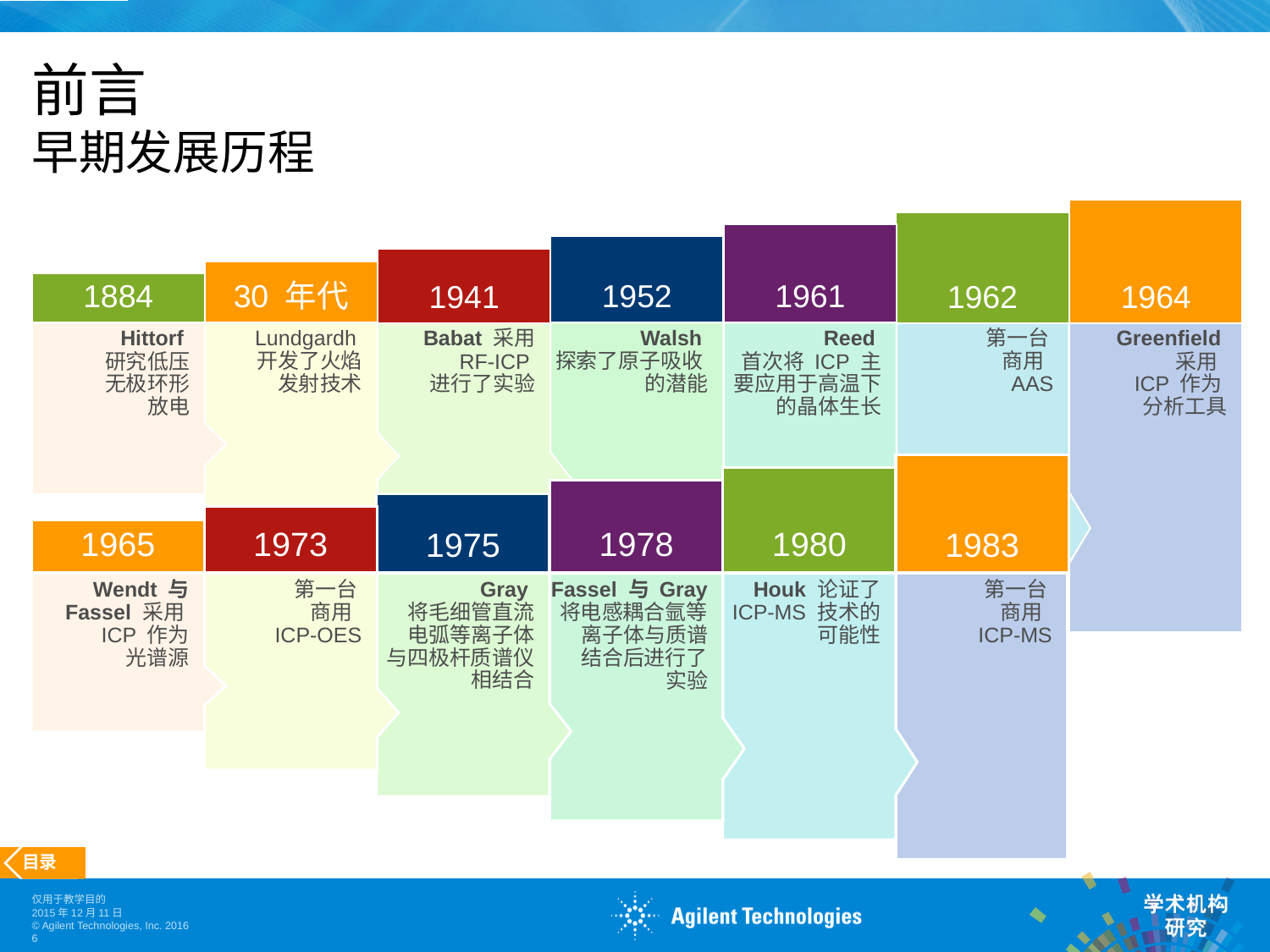

# 前言 早期发展历程
1964
1962
1961
1952
1941
30 年代
1884
Hittorf
研究低压
无极环形
放电
Lundgardh
开发了火焰
发射技术
Babat 采用
 RF-ICP
进行了实验
Walsh
探索了原子吸收
的潜能
Reed
首次将 ICP 主要应用于高温下的晶体生长
第一台
商用
AAS
Greenfield
采用
ICP 作为
分析工具
1983
1980
1978
1975
1973
1965
Wendt 与 Fassel 采用
ICP 作为
光谱源
第一台
商用
ICP-OES
Gray
将毛细管直流
电弧等离子体
与四极杆质谱仪
相结合
Fassel 与 Gray 将电感耦合氩等离子体与质谱
结合后进行了
实验
Houk 论证了 ICP-MS 技术的可能性
第一台
商用
ICP-MS
目录